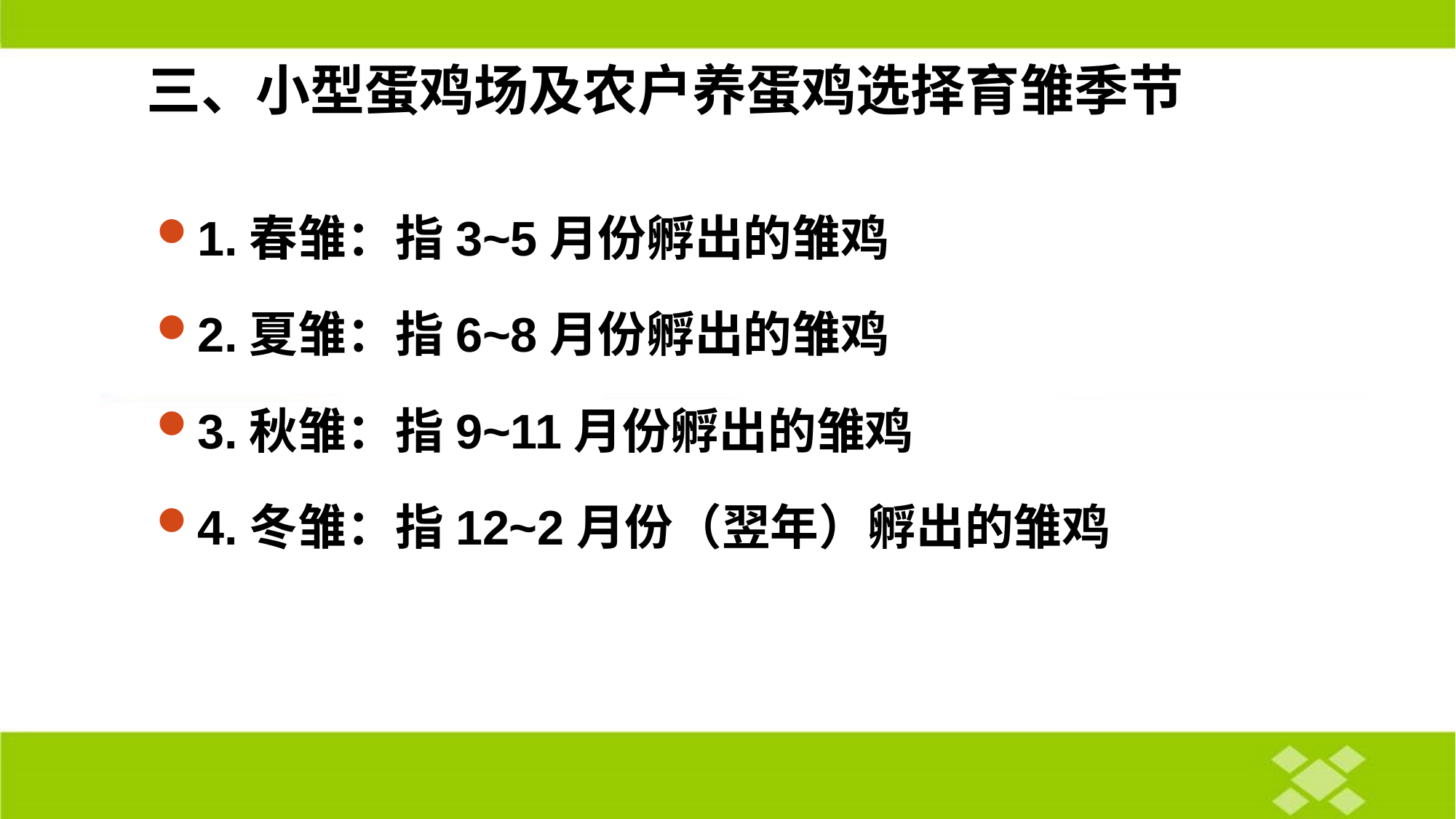

# 三、小型蛋鸡场及农户养蛋鸡选择育雏季节
1.春雏：指3~5月份孵出的雏鸡
2.夏雏：指6~8月份孵出的雏鸡
3.秋雏：指9~11月份孵出的雏鸡
4.冬雏：指12~2月份（翌年）孵出的雏鸡